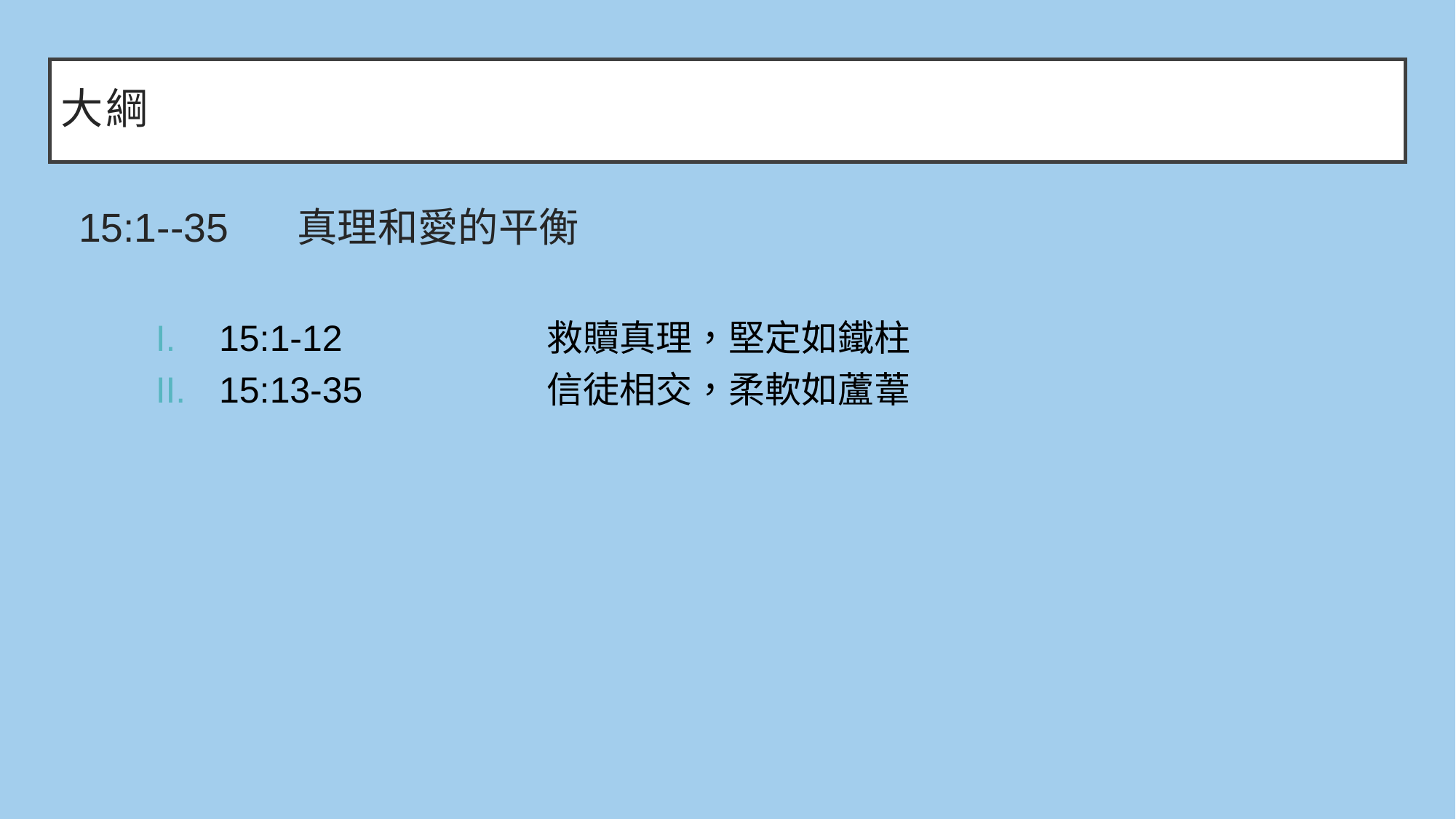

# 大綱
15:1--35	真理和愛的平衡

15:1-12		救贖真理，堅定如鐵柱
15:13-35		信徒相交，柔軟如蘆葦